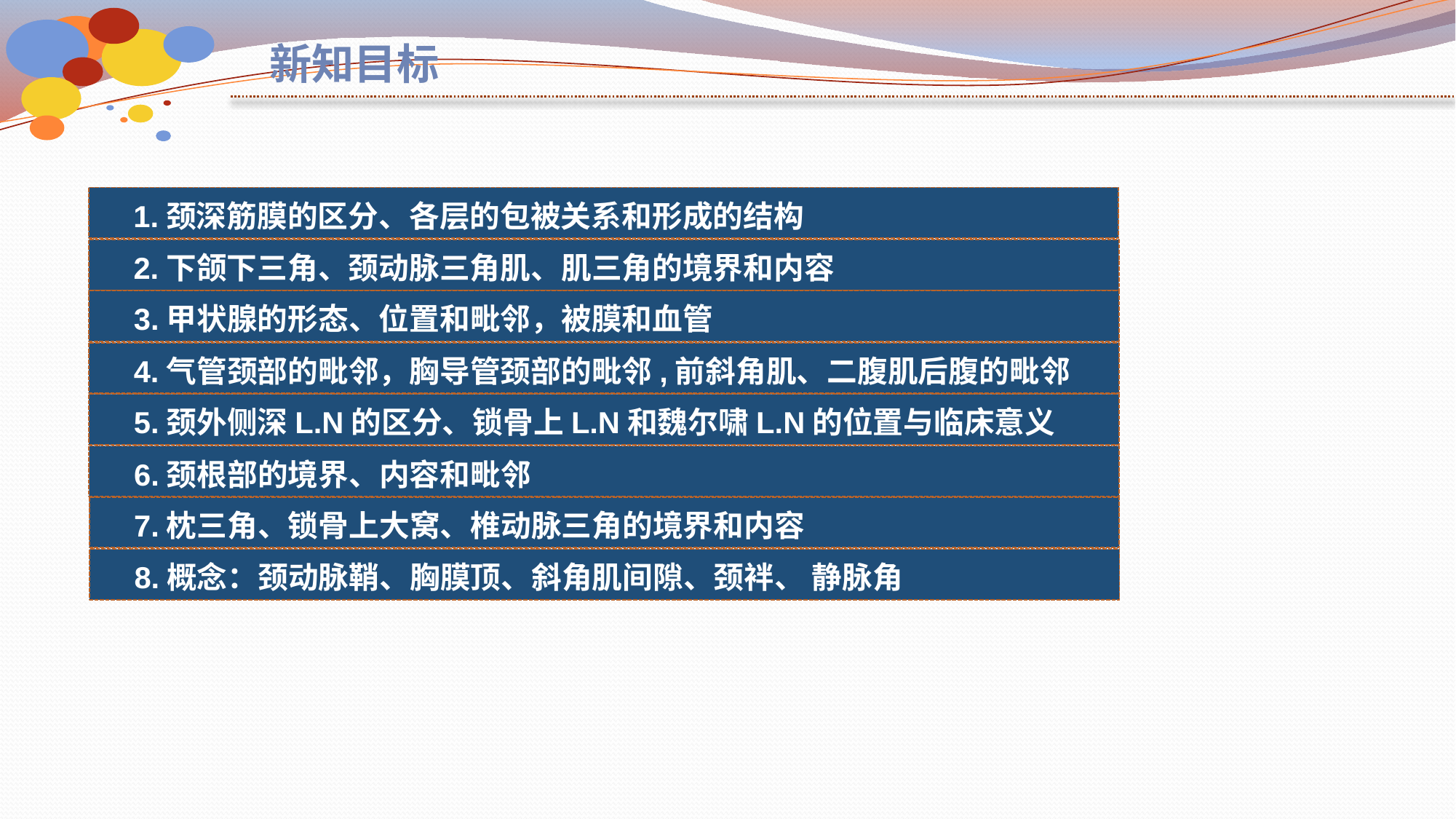

新知目标

1.颈深筋膜的区分、各层的包被关系和形成的结构

2.下颌下三角、颈动脉三角肌、肌三角的境界和内容

3.甲状腺的形态、位置和毗邻，被膜和血管

4.气管颈部的毗邻，胸导管颈部的毗邻,前斜角肌、二腹肌后腹的毗邻

5.颈外侧深L.N的区分、锁骨上L.N和魏尔啸L.N的位置与临床意义

6.颈根部的境界、内容和毗邻

7.枕三角、锁骨上大窝、椎动脉三角的境界和内容

8.概念：颈动脉鞘、胸膜顶、斜角肌间隙、颈袢、 静脉角